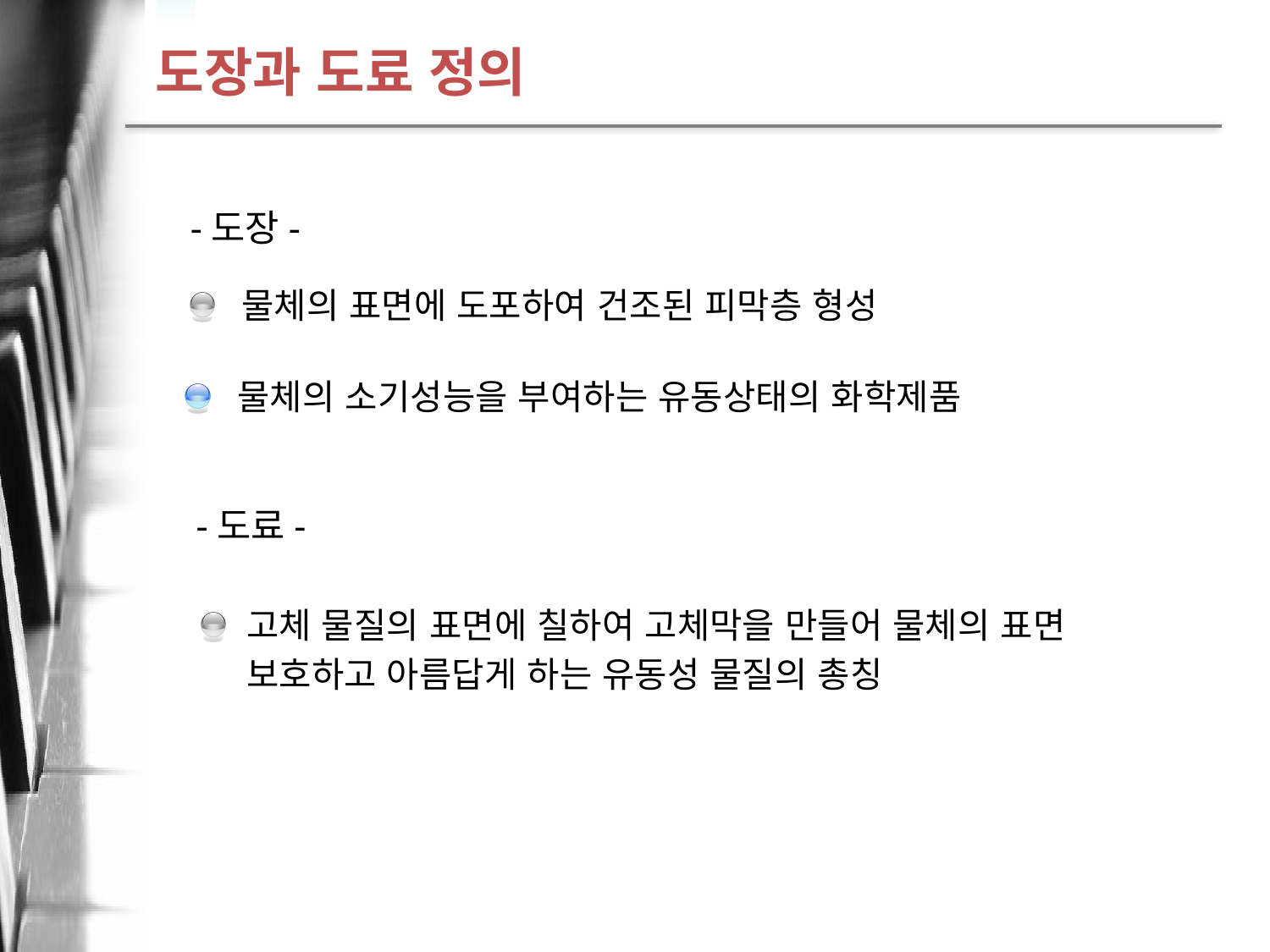

도장과 도료 정의
-도장-

물체의 표면에 도포하여 건조된 피막층 형성

물체의 소기성능을 부여하는 유동상태의 화학제품
-도료-

고체 물질의 표면에 칠하여 고체막을 만들어 물체의 표면
보호하고 아름답게 하는 유동성 물질의 총칭